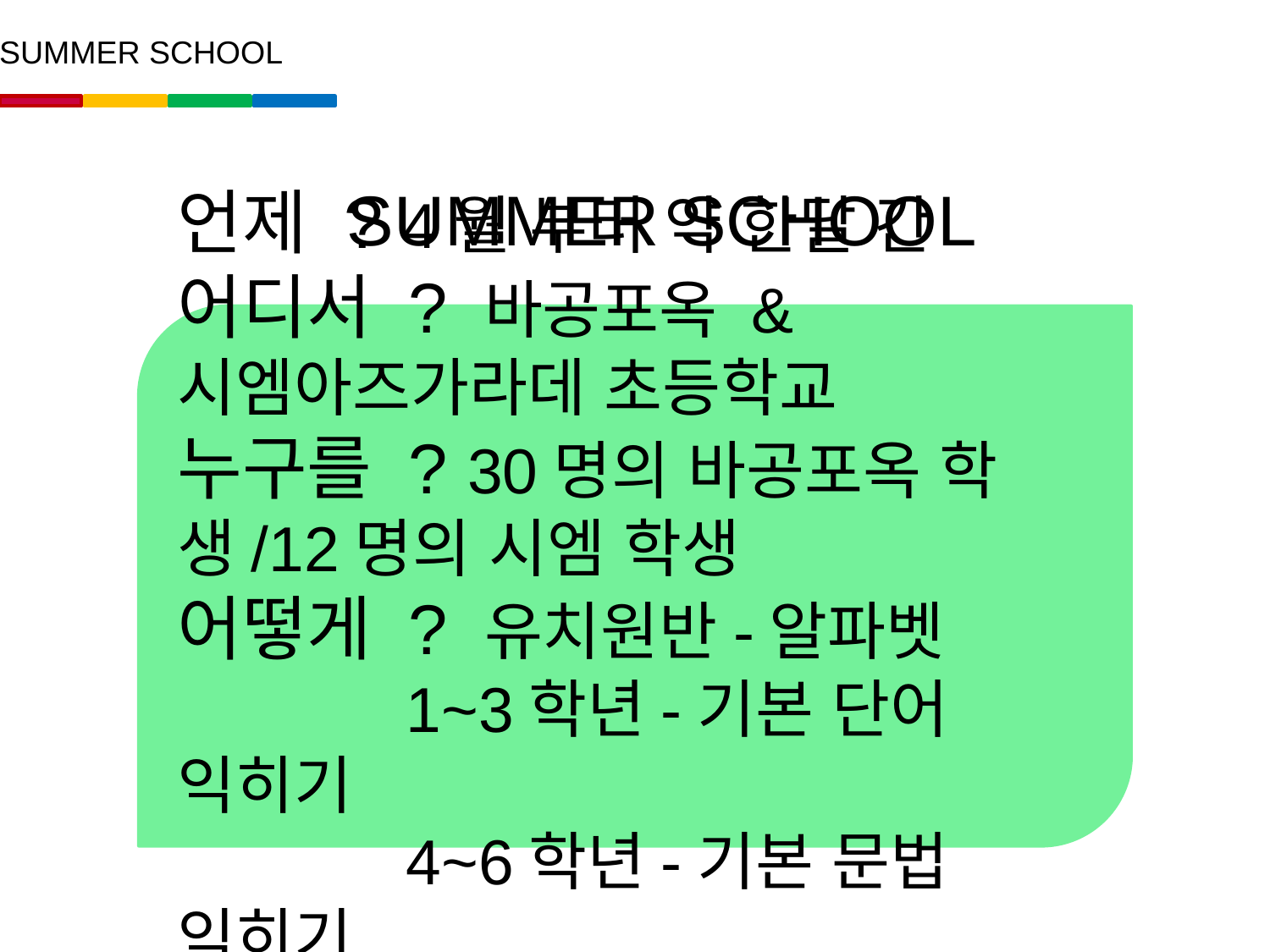

2. SUMMER SCHOOL

 SUMMER SCHOOL

언제 ? 4월 부터 약 한달 간
어디서 ? 바공포옥 & 시엠아즈가라데 초등학교
누구를 ? 30명의 바공포옥 학생/12명의 시엠 학생
어떻게 ? 유치원반-알파벳
             1~3학년-기본 단어 익히기
             4~6학년-기본 문법 익히기